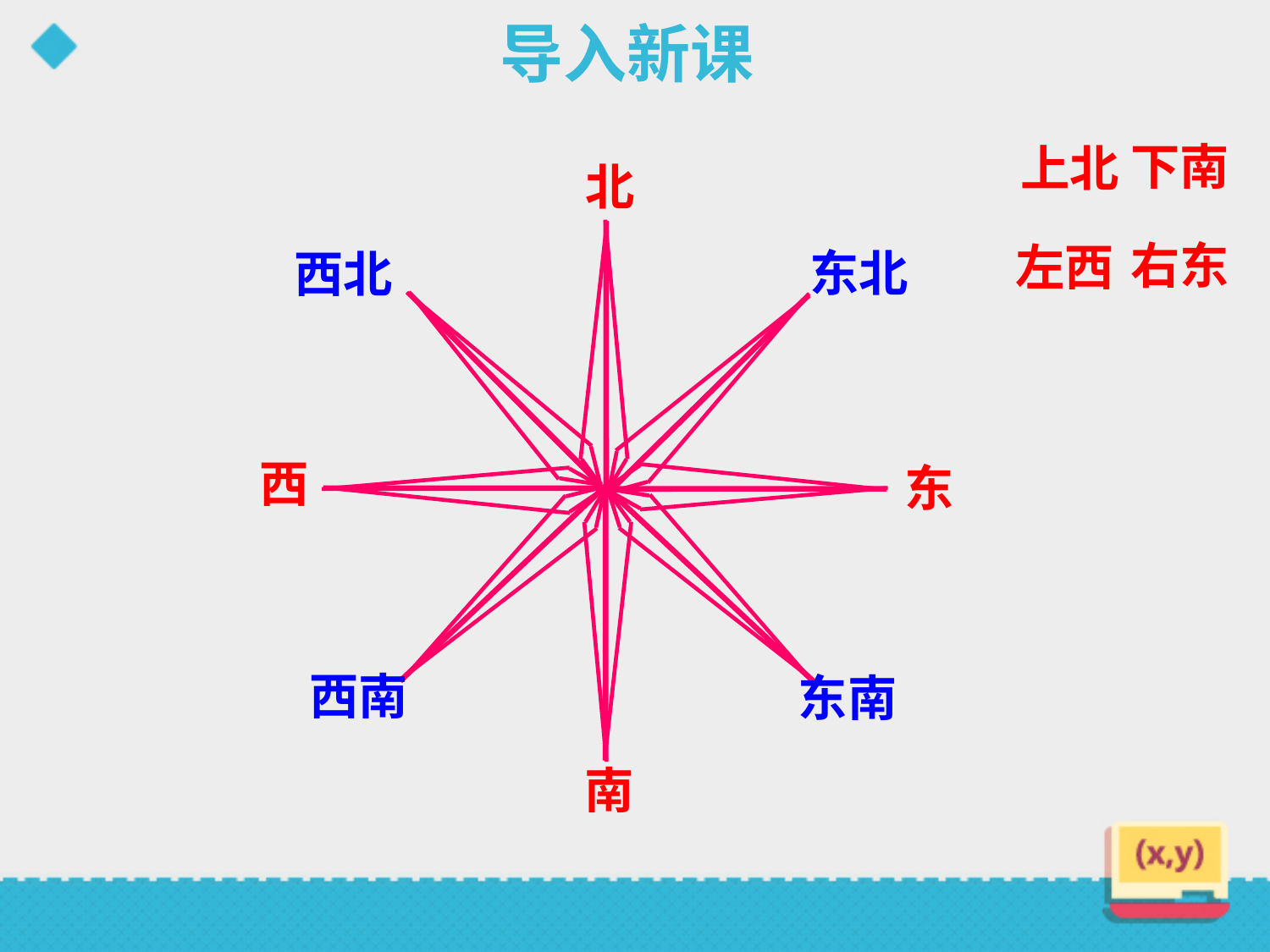

# 导入新课
下南
上北
北

右东
左西
东北
西北

西
东
西南
东南
南